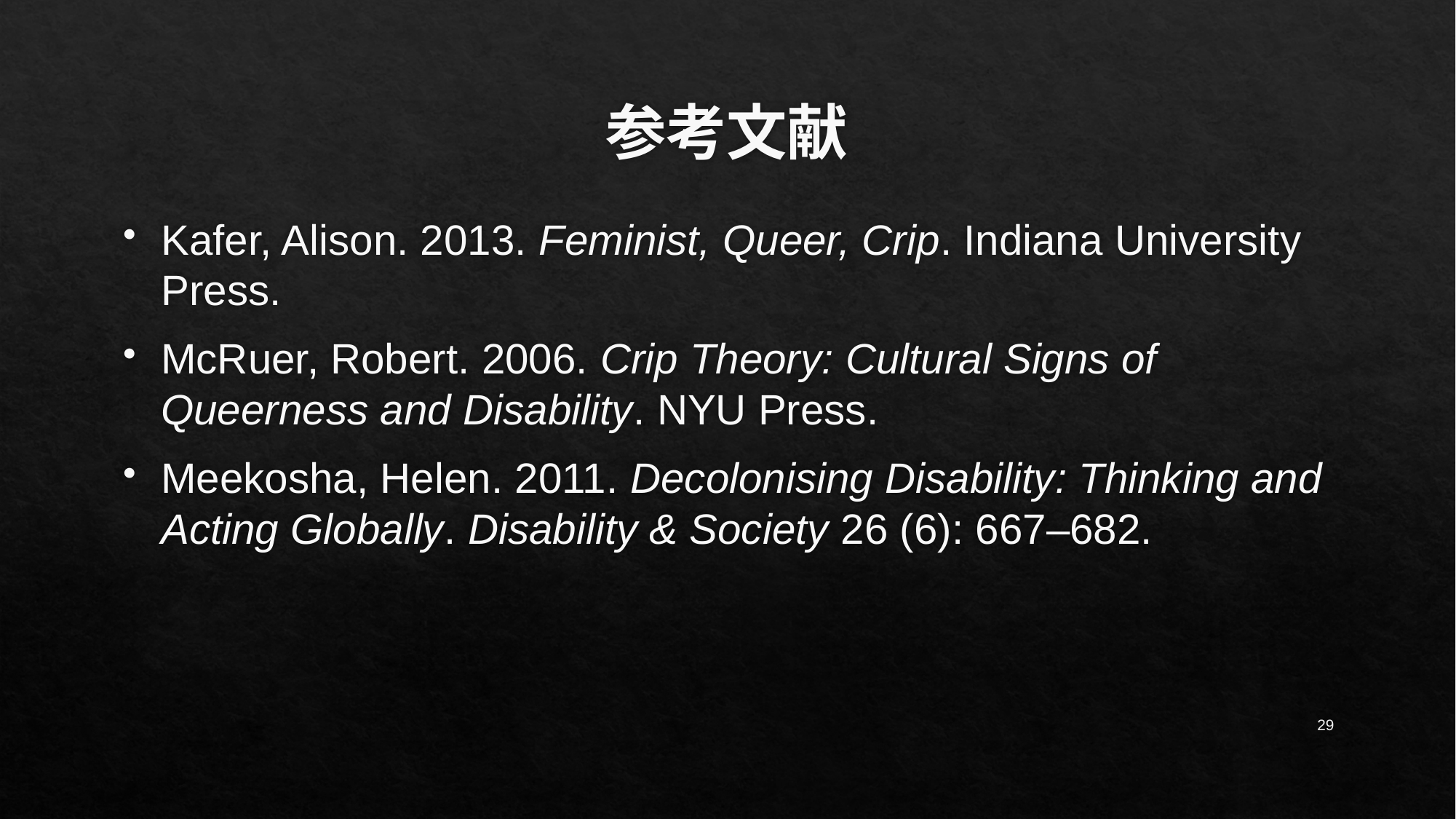

# 参考文献
Kafer, Alison. 2013. Feminist, Queer, Crip. Indiana University Press.
McRuer, Robert. 2006. Crip Theory: Cultural Signs of Queerness and Disability. NYU Press.
Meekosha, Helen. 2011. Decolonising Disability: Thinking and Acting Globally. Disability & Society 26 (6): 667–682.
29